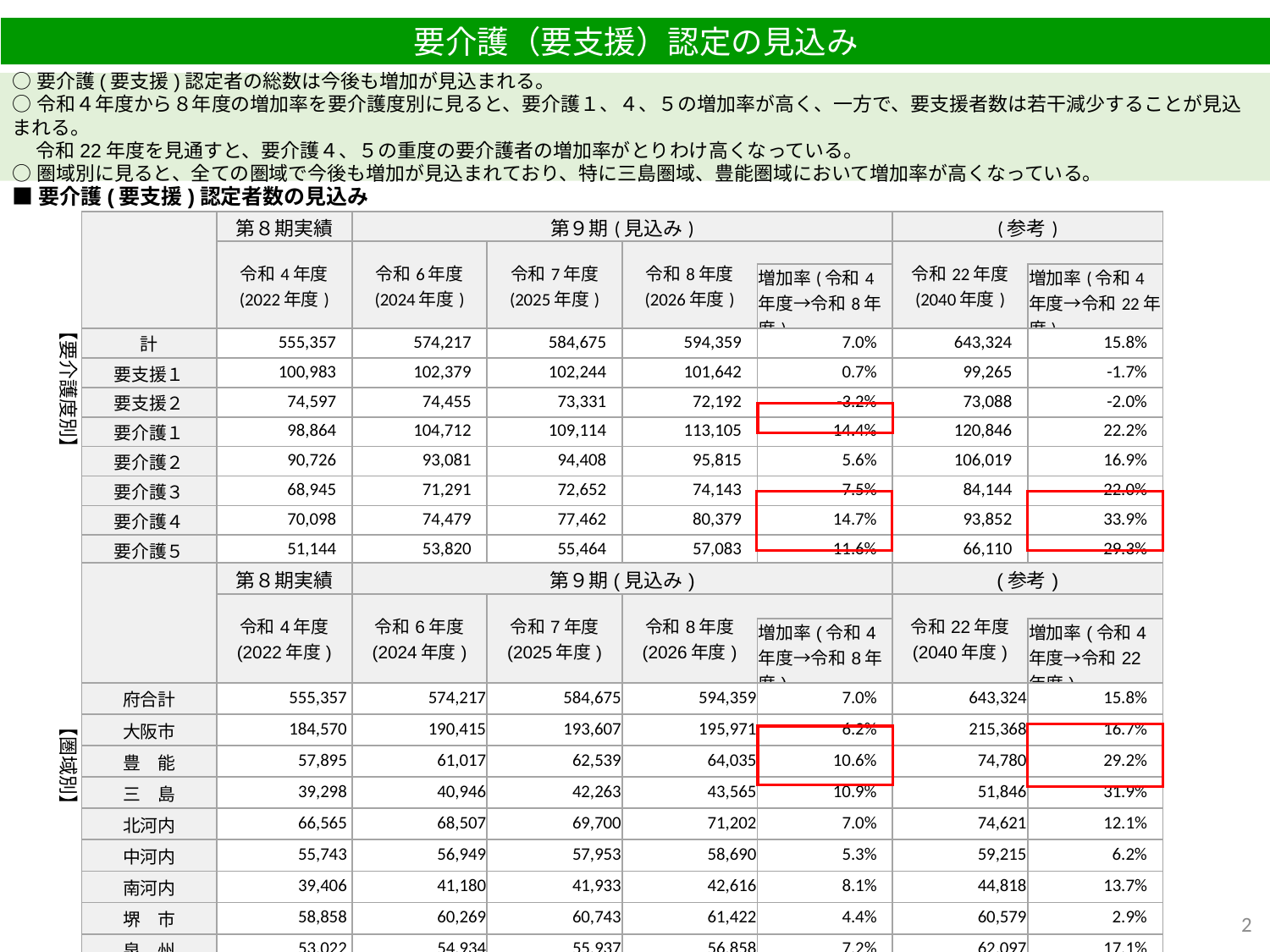

要介護（要支援）認定の見込み
○要介護(要支援)認定者の総数は今後も増加が見込まれる。
○令和４年度から８年度の増加率を要介護度別に見ると、要介護１、４、５の増加率が高く、一方で、要支援者数は若干減少することが見込まれる。
　 令和22年度を見通すと、要介護４、５の重度の要介護者の増加率がとりわけ高くなっている。
○圏域別に見ると、全ての圏域で今後も増加が見込まれており、特に三島圏域、豊能圏域において増加率が高くなっている。
■要介護(要支援)認定者数の見込み
|  | 第８期実績 | 第９期(見込み) |  |  |  | (参考) |  |
| --- | --- | --- | --- | --- | --- | --- | --- |
|  | 令和4年度 (2022年度) | 令和6年度 (2024年度) | 令和7年度 (2025年度) | 令和8年度 (2026年度) |  | 令和22年度 (2040年度) |  |
|  |  |  |  |  | 増加率(令和4年度→令和8年度) |  | 増加率(令和4年度→令和22年度) |
| 計 | 555,357 | 574,217 | 584,675 | 594,359 | 7.0% | 643,324 | 15.8% |
| 要支援１ | 100,983 | 102,379 | 102,244 | 101,642 | 0.7% | 99,265 | -1.7% |
| 要支援２ | 74,597 | 74,455 | 73,331 | 72,192 | -3.2% | 73,088 | -2.0% |
| 要介護１ | 98,864 | 104,712 | 109,114 | 113,105 | 14.4% | 120,846 | 22.2% |
| 要介護２ | 90,726 | 93,081 | 94,408 | 95,815 | 5.6% | 106,019 | 16.9% |
| 要介護３ | 68,945 | 71,291 | 72,652 | 74,143 | 7.5% | 84,144 | 22.0% |
| 要介護４ | 70,098 | 74,479 | 77,462 | 80,379 | 14.7% | 93,852 | 33.9% |
| 要介護５ | 51,144 | 53,820 | 55,464 | 57,083 | 11.6% | 66,110 | 29.3% |
【要介護度別】

|  | 第８期実績 | 第９期(見込み) |  |  |  | (参考) |  |
| --- | --- | --- | --- | --- | --- | --- | --- |
|  | 令和4年度 (2022年度) | 令和6年度 (2024年度) | 令和7年度 (2025年度) | 令和8年度 (2026年度) |  | 令和22年度 (2040年度) |  |
|  |  |  |  |  | 増加率(令和4年度→令和8年度) |  | 増加率(令和4年度→令和22年度) |
| 府合計 | 555,357 | 574,217 | 584,675 | 594,359 | 7.0% | 643,324 | 15.8% |
| 大阪市 | 184,570 | 190,415 | 193,607 | 195,971 | 6.2% | 215,368 | 16.7% |
| 豊　能 | 57,895 | 61,017 | 62,539 | 64,035 | 10.6% | 74,780 | 29.2% |
| 三　島 | 39,298 | 40,946 | 42,263 | 43,565 | 10.9% | 51,846 | 31.9% |
| 北河内 | 66,565 | 68,507 | 69,700 | 71,202 | 7.0% | 74,621 | 12.1% |
| 中河内 | 55,743 | 56,949 | 57,953 | 58,690 | 5.3% | 59,215 | 6.2% |
| 南河内 | 39,406 | 41,180 | 41,933 | 42,616 | 8.1% | 44,818 | 13.7% |
| 堺　市 | 58,858 | 60,269 | 60,743 | 61,422 | 4.4% | 60,579 | 2.9% |
| 泉　州 | 53,022 | 54,934 | 55,937 | 56,858 | 7.2% | 62,097 | 17.1% |
【圏域別】

2